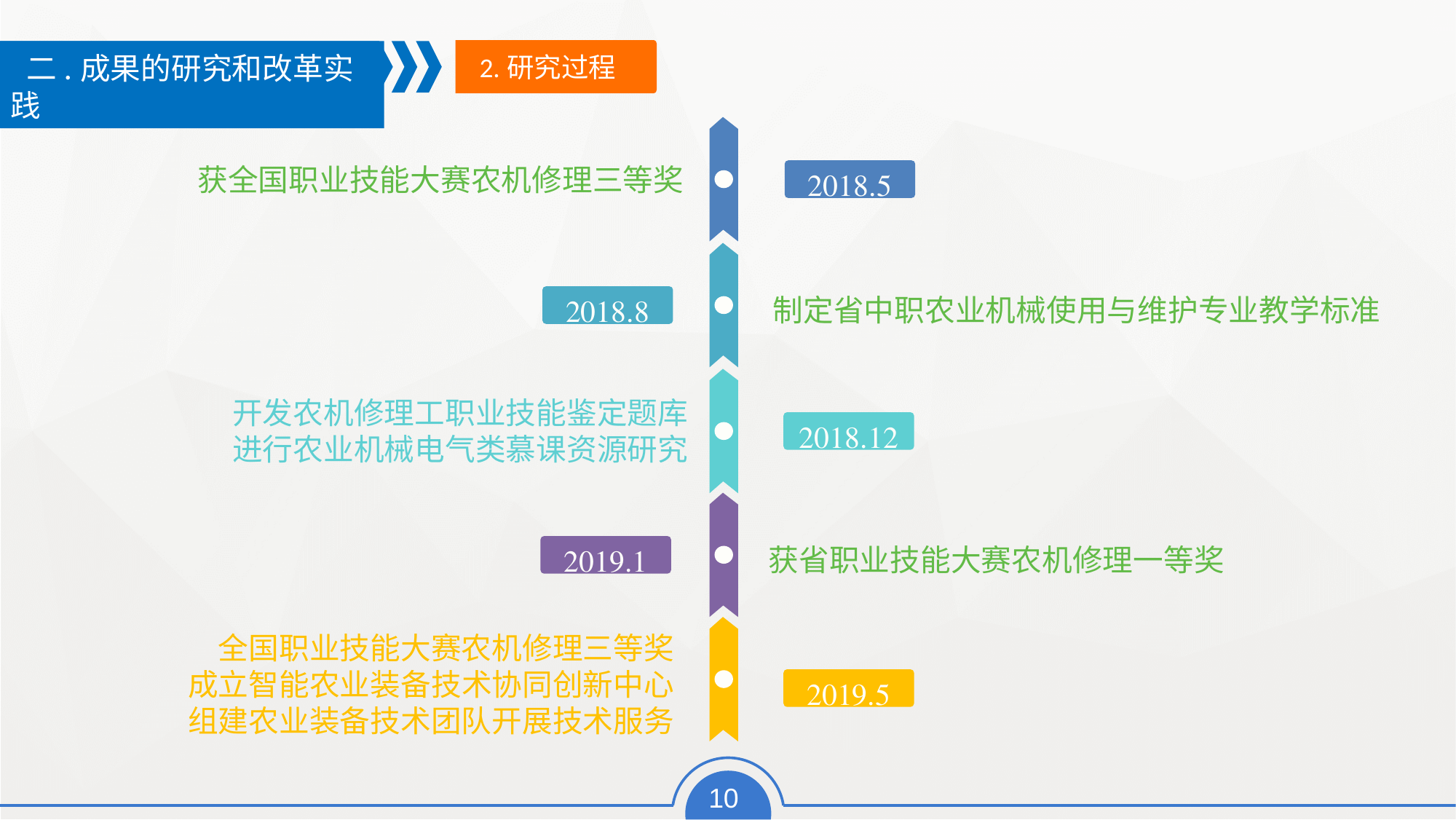

2.研究过程
 二.成果的研究和改革实践

获全国职业技能大赛农机修理三等奖
2018.5

制定省中职农业机械使用与维护专业教学标准
2018.8

开发农机修理工职业技能鉴定题库
进行农业机械电气类慕课资源研究
2018.12

获省职业技能大赛农机修理一等奖
2019.1

2019.5

全国职业技能大赛农机修理三等奖
成立智能农业装备技术协同创新中心
组建农业装备技术团队开展技术服务